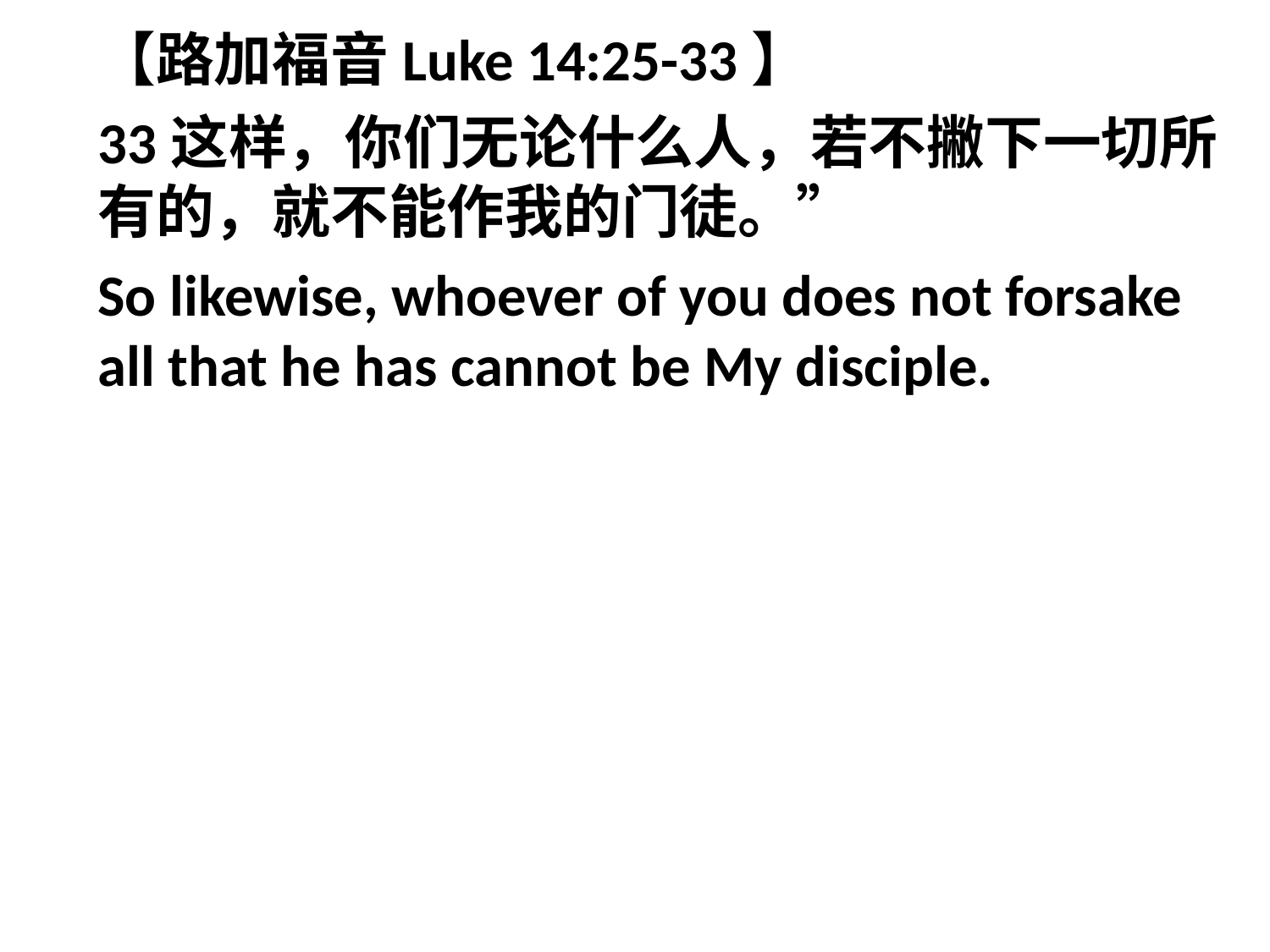

【路加福音Luke 14:25-33】
33这样，你们无论什么人，若不撇下一切所有的，就不能作我的门徒。”
So likewise, whoever of you does not forsake all that he has cannot be My disciple.